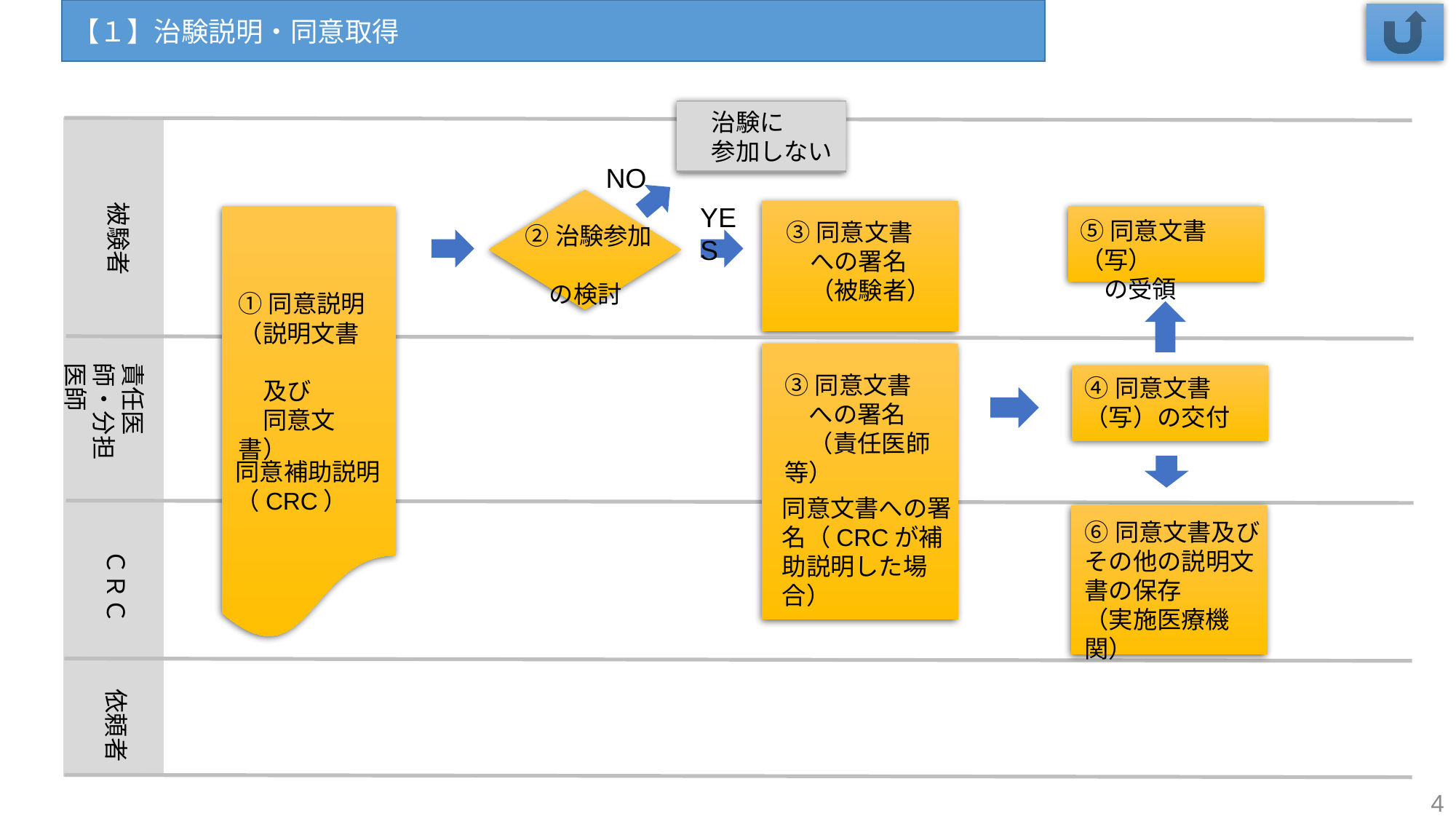

【１】治験説明・同意取得

　治験に
　参加しない

NO

②治験参加
　の検討
被験者
YES

⑤同意文書（写）
　の受領
③同意文書
　への署名
　（被験者）

①同意説明
（説明文書
　及び
　同意文書）

責任医師・分担医師
③同意文書
　への署名
　（責任医師等）

④同意文書（写）の交付

同意補助説明
（CRC）

同意文書への署名（CRCが補助説明した場合）

⑥同意文書及びその他の説明文書の保存
（実施医療機関）
ＣＲＣ
依頼者